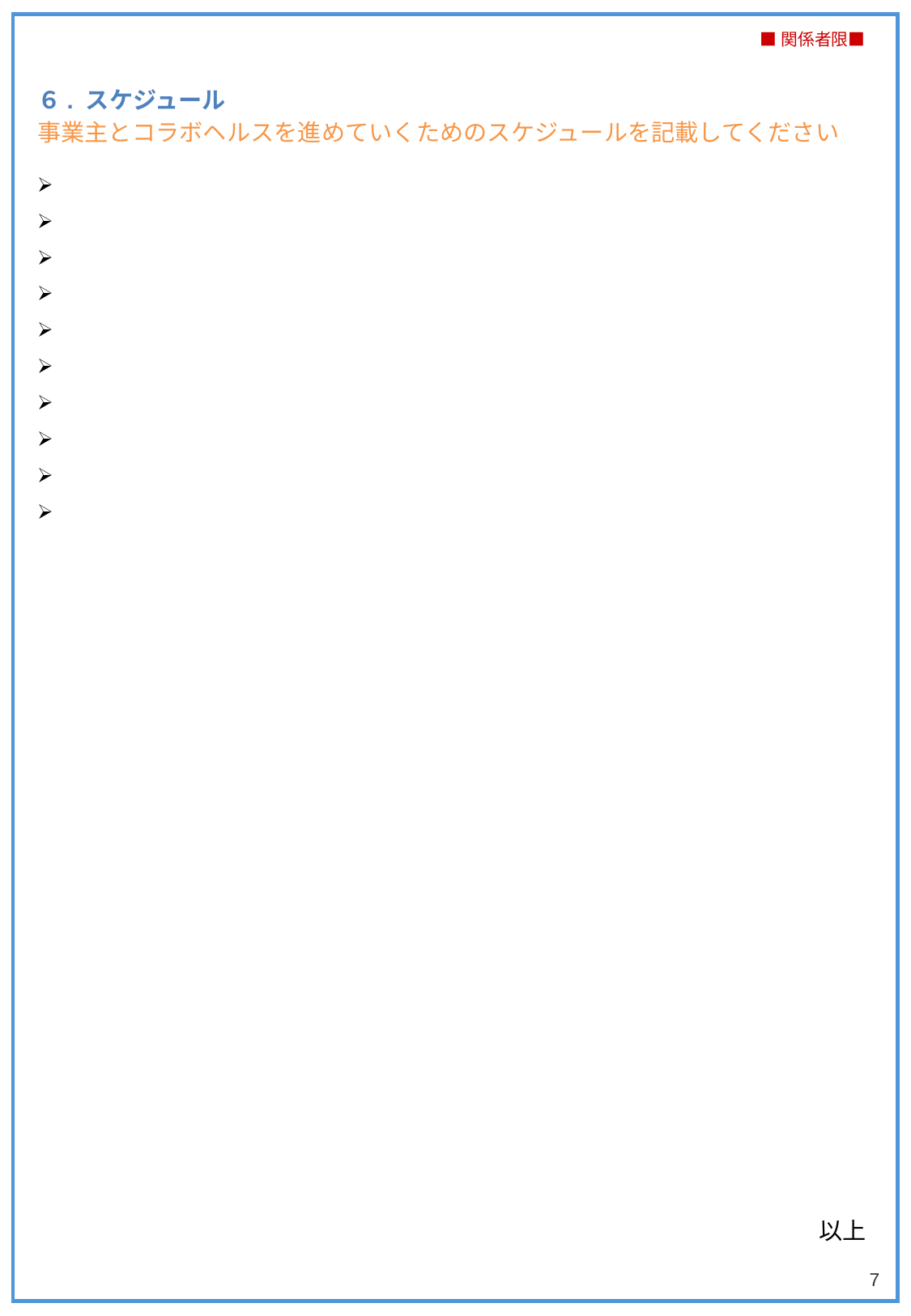

６. スケジュール
事業主とコラボヘルスを進めていくためのスケジュールを記載してください

以上